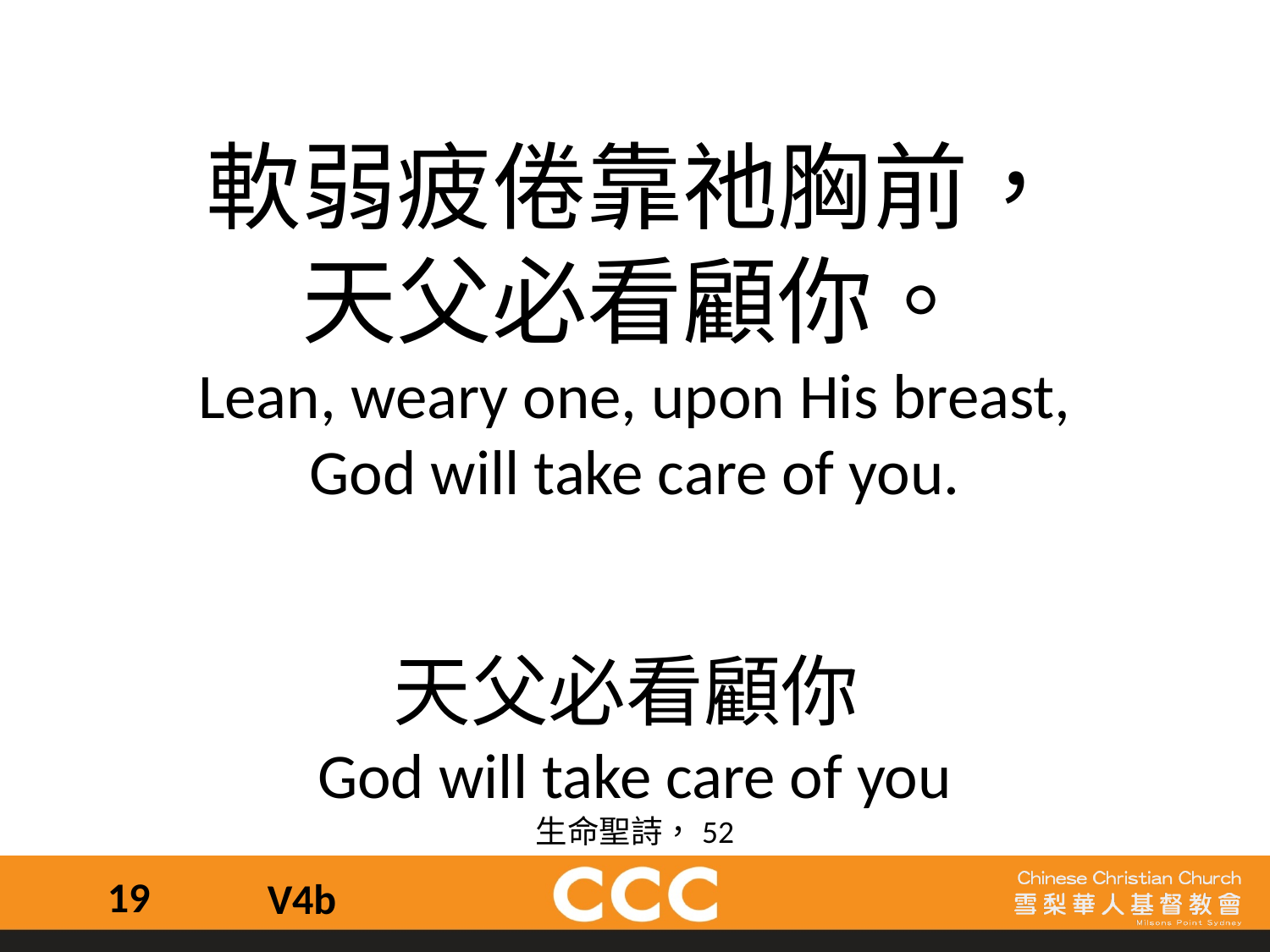

軟弱疲倦靠祂胸前，
天父必看顧你。
Lean, weary one, upon His breast,
God will take care of you.
天父必看顧你
God will take care of you
生命聖詩，52
19
V4b